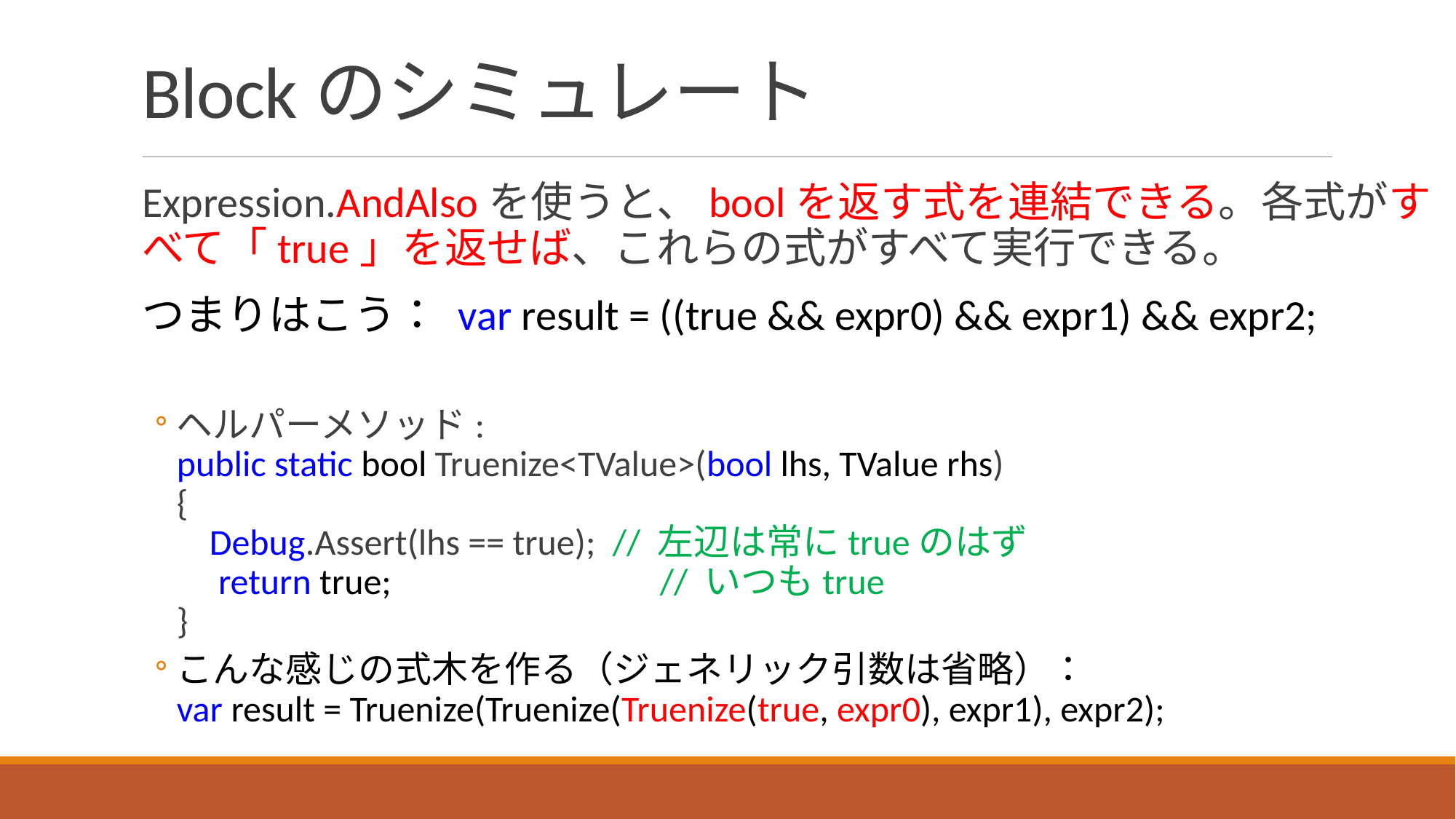

# Blockのシミュレート
Expression.AndAlsoを使うと、boolを返す式を連結できる。各式がすべて「true」を返せば、これらの式がすべて実行できる。
つまりはこう： var result = ((true && expr0) && expr1) && expr2;

ヘルパーメソッド:
public static bool Truenize<TValue>(bool lhs, TValue rhs)
{
    Debug.Assert(lhs == true);  // 左辺は常にtrueのはず
    return true; 	                   // いつもtrue
}
こんな感じの式木を作る（ジェネリック引数は省略）：
var result = Truenize(Truenize(Truenize(true, expr0), expr1), expr2);